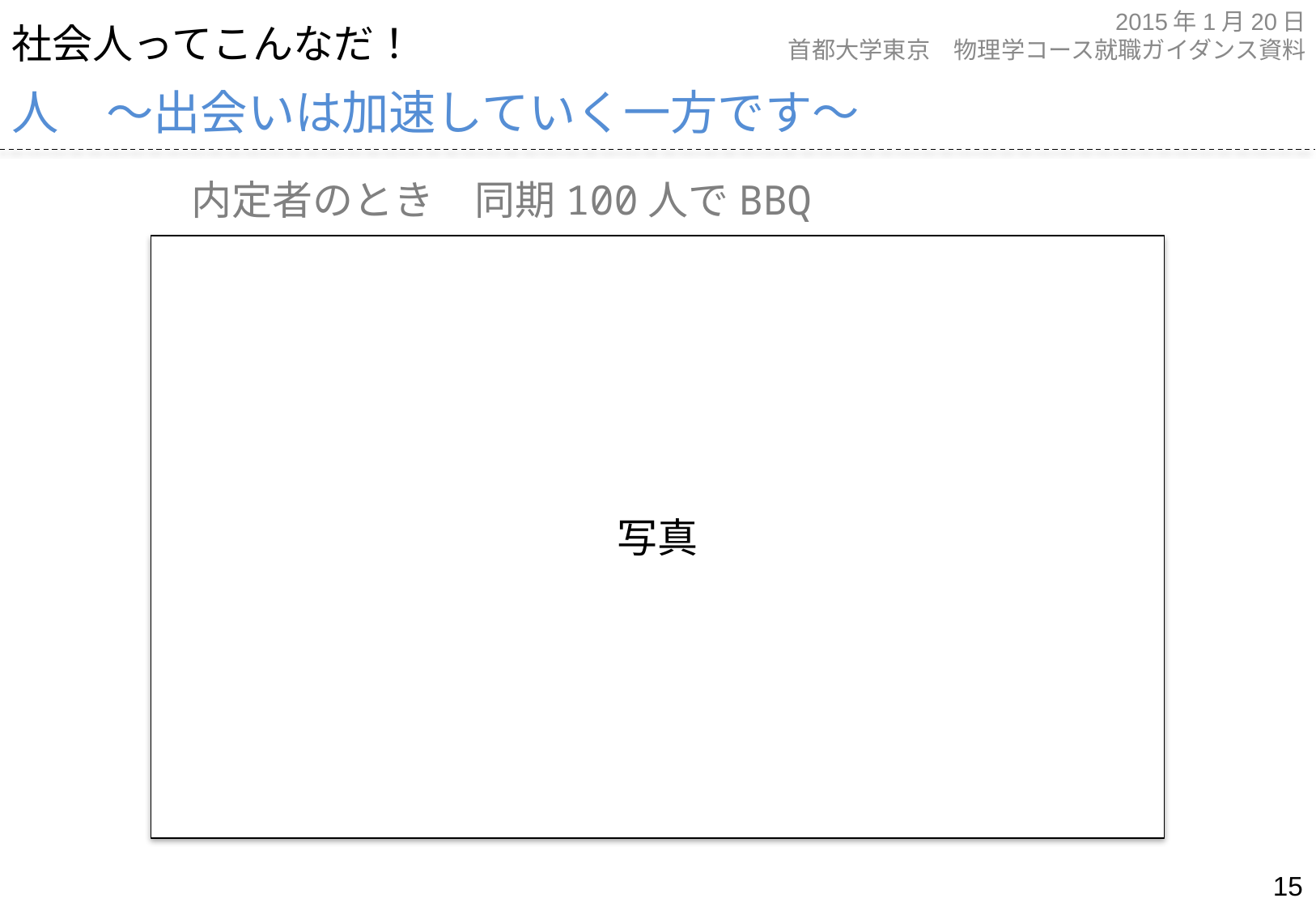

社会人ってこんなだ！
人　〜出会いは加速していく一方です〜
内定者のとき　同期100人でBBQ
写真
15